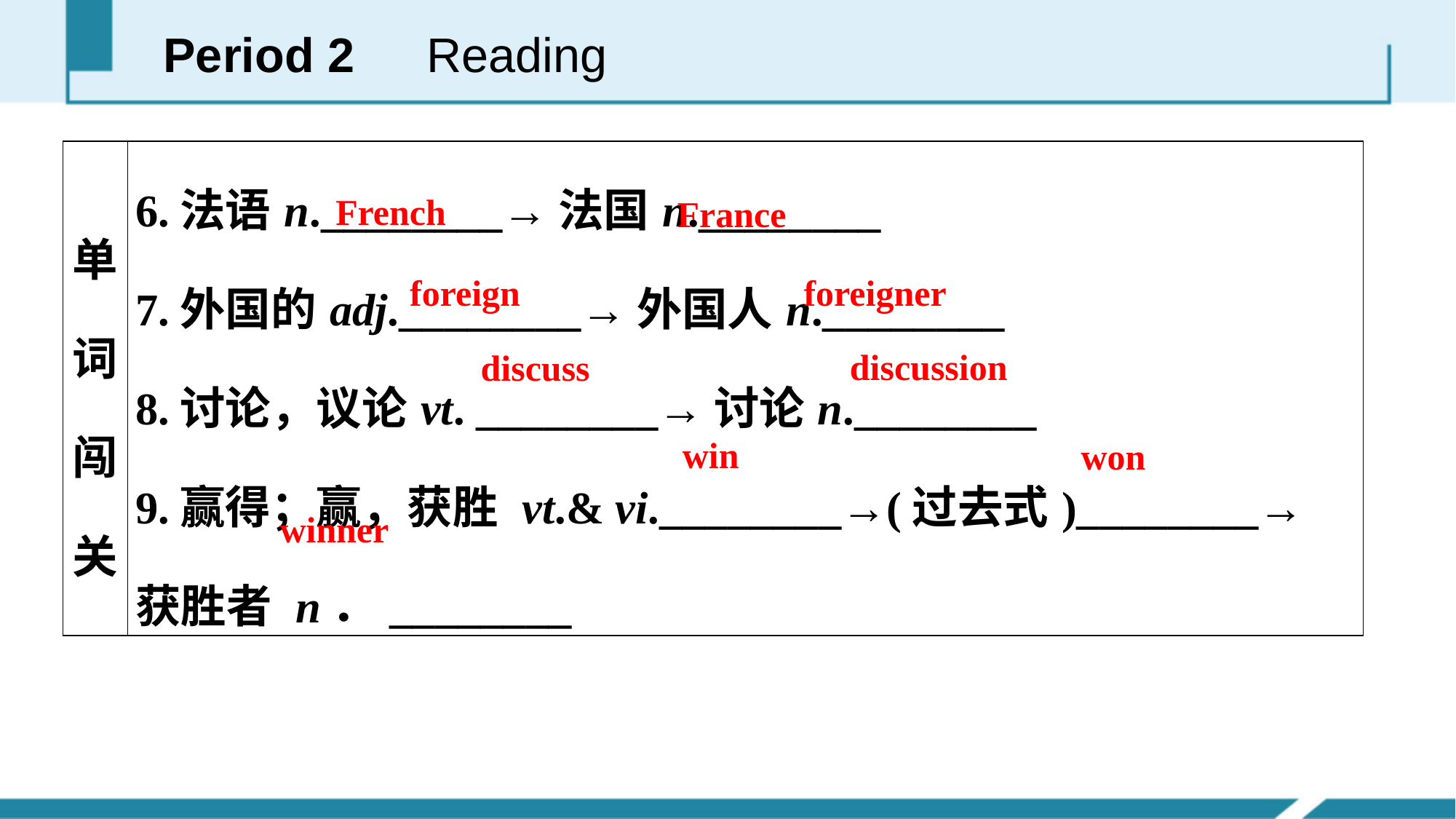

Period 2　Reading
| 单词闯关 | 6.法语n.\_\_\_\_\_\_\_\_→法国n.\_\_\_\_\_\_\_\_ 7.外国的adj.\_\_\_\_\_\_\_\_→外国人n.\_\_\_\_\_\_\_\_ 8.讨论，议论vt. \_\_\_\_\_\_\_\_→讨论n.\_\_\_\_\_\_\_\_ 9.赢得；赢，获胜 vt.& vi.\_\_\_\_\_\_\_\_→(过去式)\_\_\_\_\_\_\_\_→获胜者 n．\_\_\_\_\_\_\_\_ |
| --- | --- |
French
France
foreign
foreigner
discussion
discuss
win
won
winner